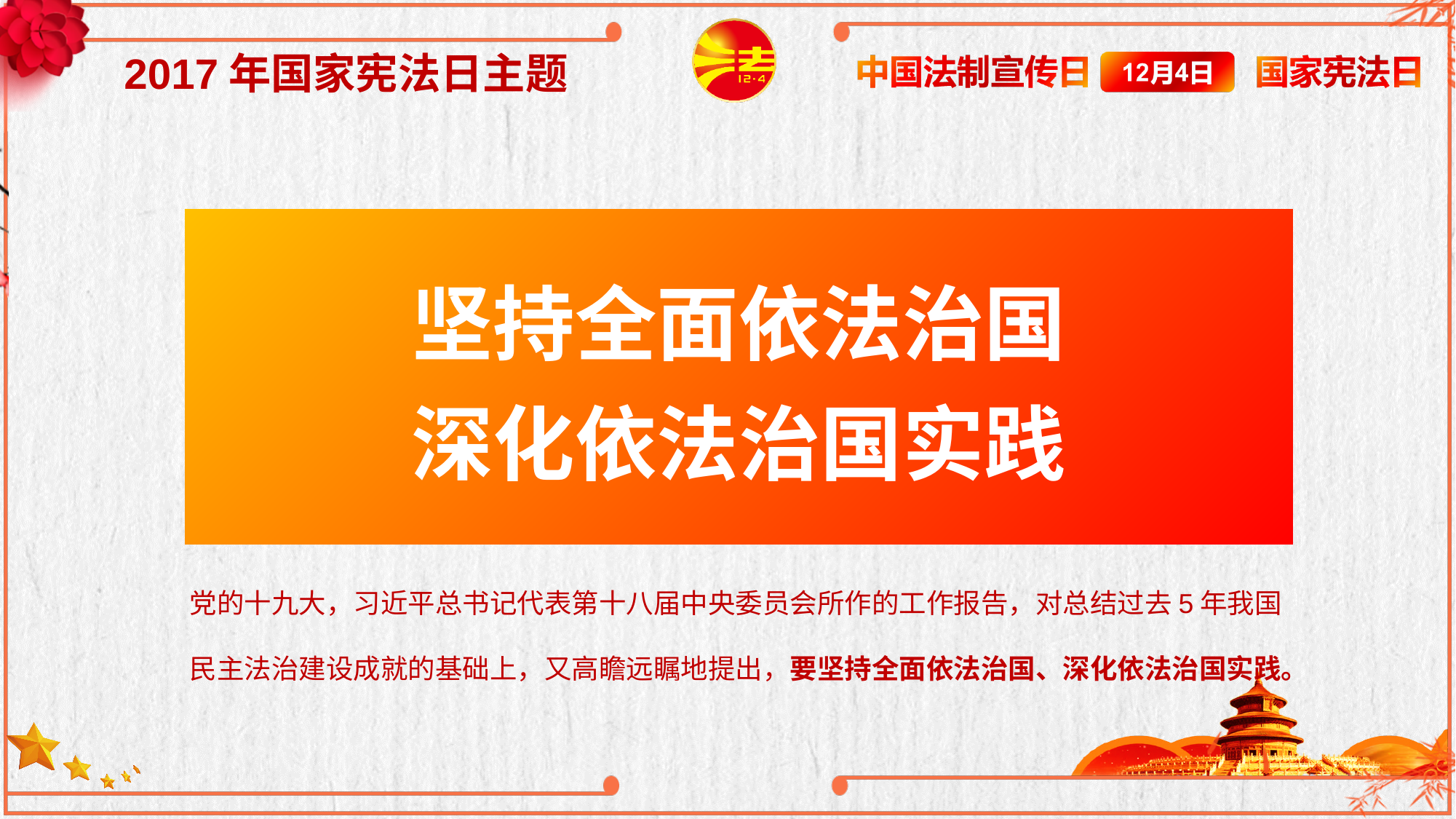

2017年国家宪法日主题

坚持全面依法治国
深化依法治国实践
党的十九大，习近平总书记代表第十八届中央委员会所作的工作报告，对总结过去5年我国民主法治建设成就的基础上，又高瞻远瞩地提出，要坚持全面依法治国、深化依法治国实践。